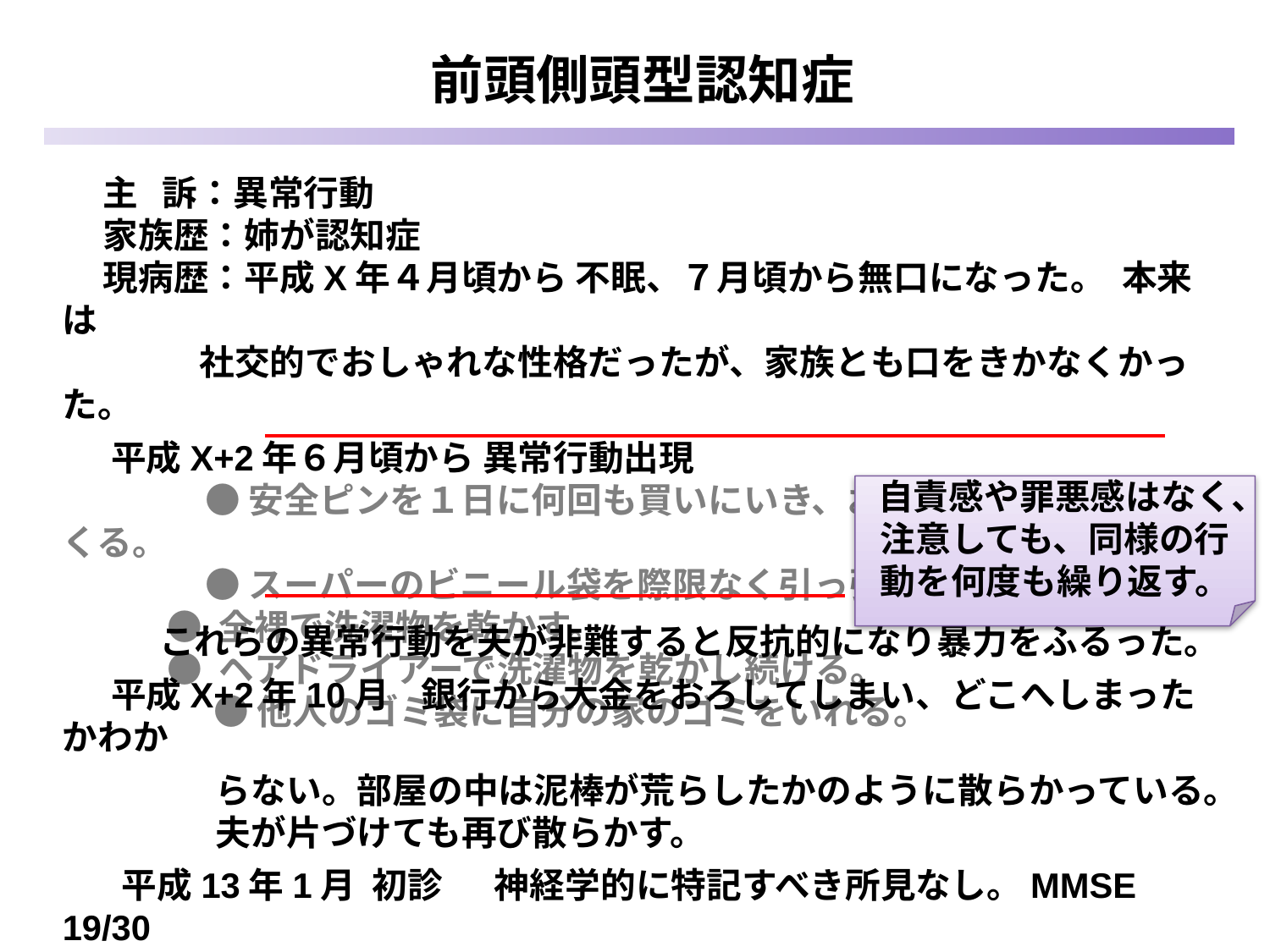

前頭側頭型認知症

    主   訴：異常行動
    家族歴：姉が認知症
    現病歴：平成X年４月頃から 不眠、７月頃から無口になった。  本来は
                社交的でおしゃれな性格だったが、家族とも口をきかなくかった。
     平成X+2年６月頃から 異常行動出現
　　         ● 安全ピンを１日に何回も買いにいき、お金を払わずに帰ってくる。
　    　     ● スーパーのビニール袋を際限なく引っ張り出す。
             ● 全裸で洗濯物を乾かす。
             ● ヘアドライアーで洗濯物を乾かし続ける。
     　　    ● 他人のゴミ袋に自分の家のゴミをいれる。
自責感や罪悪感はなく、注意しても、同様の行動を何度も繰り返す。
           これらの異常行動を夫が非難すると反抗的になり暴力をふるった。
     平成X+2年10月    銀行から大金をおろしてしまい、どこへしまったかわか
                  らない。部屋の中は泥棒が荒らしたかのように散らかっている。
                  夫が片づけても再び散らかす。
　   平成13年1月  初診  　神経学的に特記すべき所見なし。MMSE 19/30
                  病識は全くなく、夫の言っていることはすべて嘘であると言いきる。